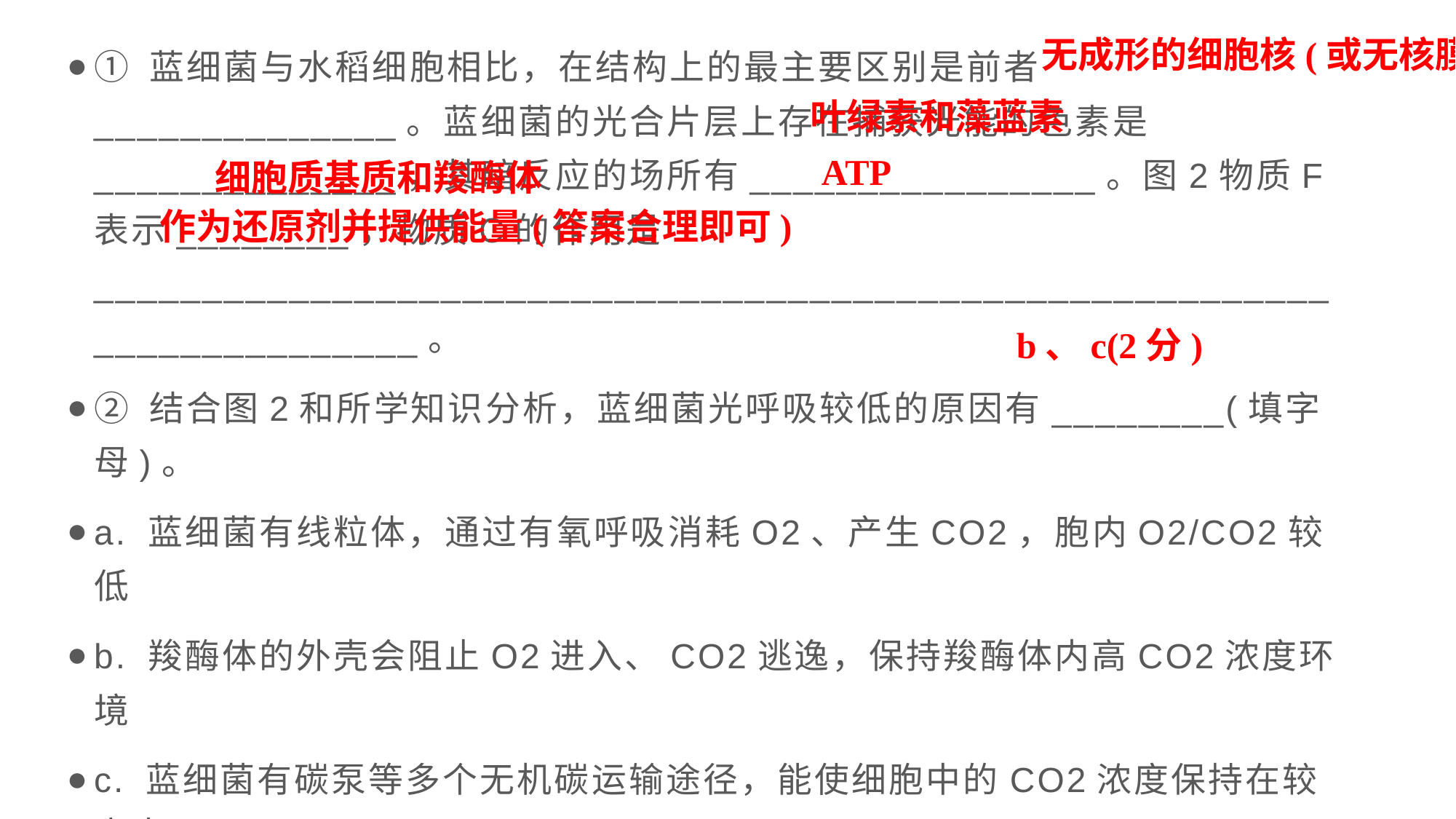

无成形的细胞核(或无核膜)
① 蓝细菌与水稻细胞相比，在结构上的最主要区别是前者______________。蓝细菌的光合片层上存在捕获光能的色素是______________，其暗反应的场所有________________。图2物质F表示________，物质C的作用是________________________________________________________________________。
② 结合图2和所学知识分析，蓝细菌光呼吸较低的原因有________(填字母)。
a. 蓝细菌有线粒体，通过有氧呼吸消耗O2、产生CO2，胞内O2/CO2较低
b. 羧酶体的外壳会阻止O2进入、CO2逃逸，保持羧酶体内高CO2浓度环境
c. 蓝细菌有碳泵等多个无机碳运输途径，能使细胞中的CO2浓度保持在较高水平
叶绿素和藻蓝素
ATP
细胞质基质和羧酶体
作为还原剂并提供能量(答案合理即可)
b、c(2分)